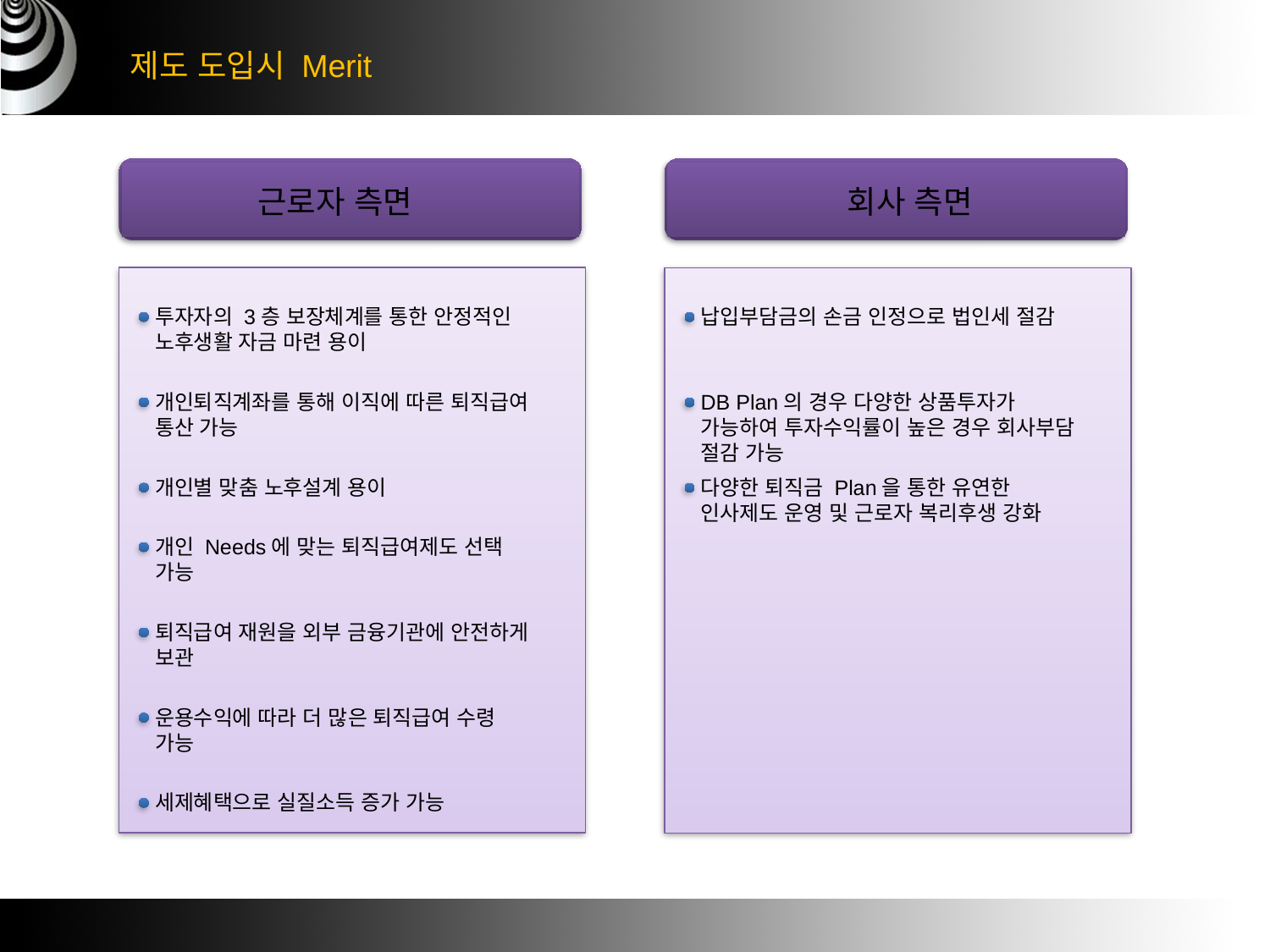

제도 도입시 Merit

근로자 측면
회사 측면

투자자의 3층 보장체계를 통한 안정적인
노후생활 자금 마련 용이

납입부담금의 손금 인정으로 법인세 절감

개인퇴직계좌를 통해 이직에 따른 퇴직급여 통산 가능

DB Plan의 경우 다양한 상품투자가 가능하여 투자수익률이 높은 경우 회사부담 절감 가능

개인별 맞춤 노후설계 용이

다양한 퇴직금 Plan을 통한 유연한 인사제도 운영 및 근로자 복리후생 강화

개인 Needs에 맞는 퇴직급여제도 선택 가능

퇴직급여 재원을 외부 금융기관에 안전하게 보관

운용수익에 따라 더 많은 퇴직급여 수령 가능

세제혜택으로 실질소득 증가 가능